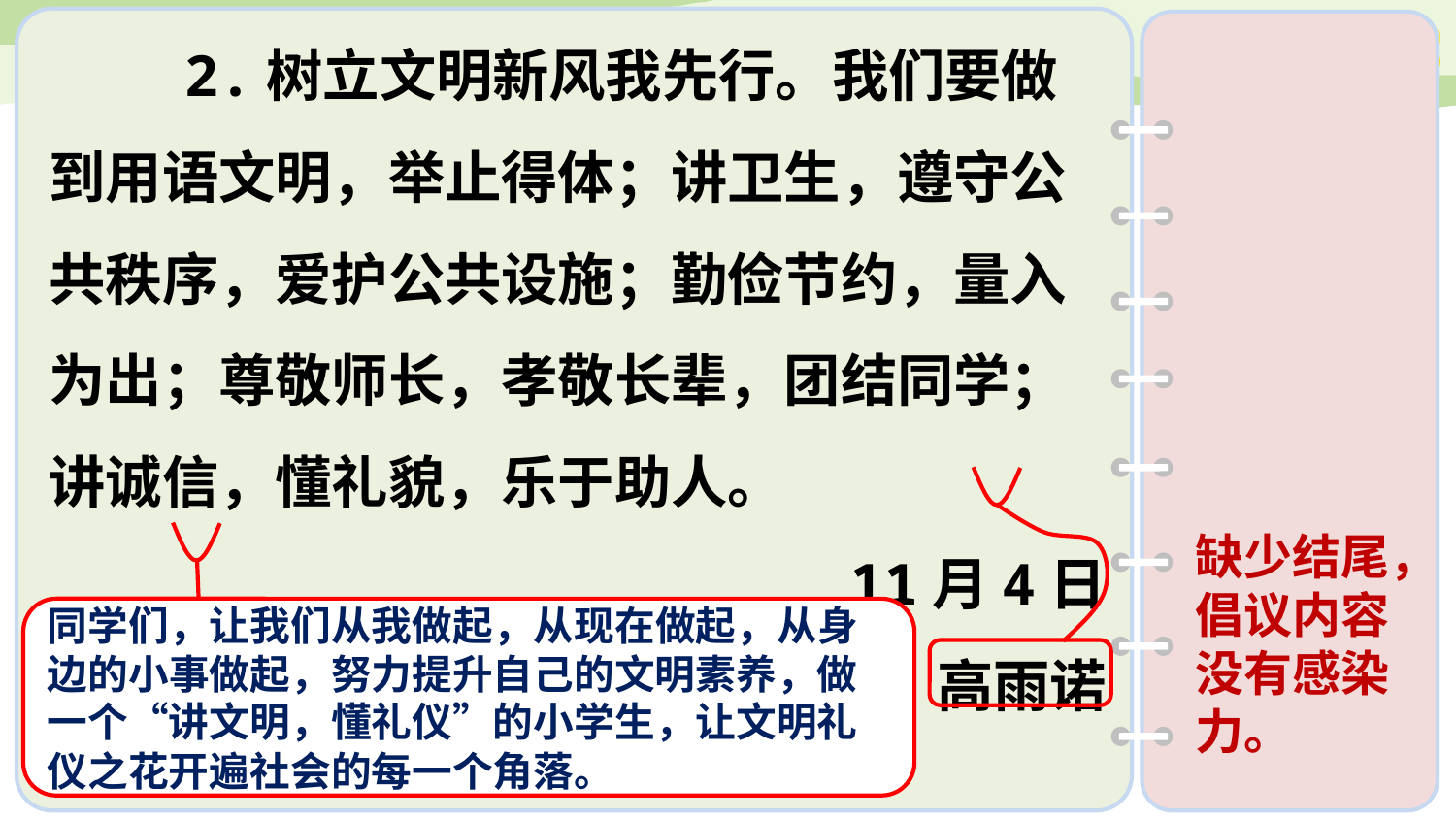

2.树立文明新风我先行。我们要做到用语文明，举止得体；讲卫生，遵守公共秩序，爱护公共设施；勤俭节约，量入为出；尊敬师长，孝敬长辈，团结同学；讲诚信，懂礼貌，乐于助人。
11月4日
高雨诺

缺少结尾，倡议内容没有感染力。

同学们，让我们从我做起，从现在做起，从身边的小事做起，努力提升自己的文明素养，做一个“讲文明，懂礼仪”的小学生，让文明礼仪之花开遍社会的每一个角落。